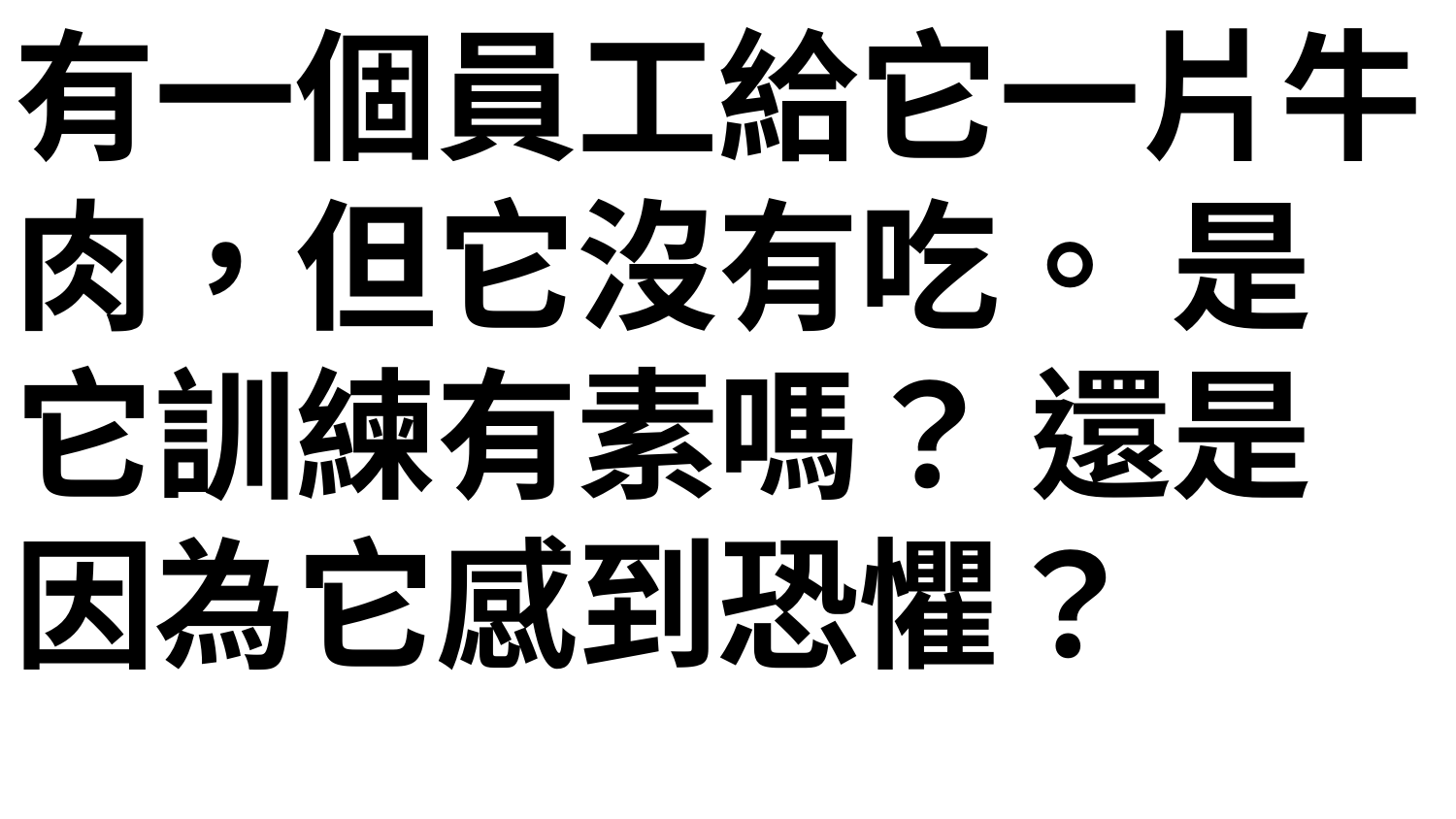

有一個員工給它一片牛肉，但它沒有吃。 是它訓練有素嗎？ 還是因為它感到恐懼？